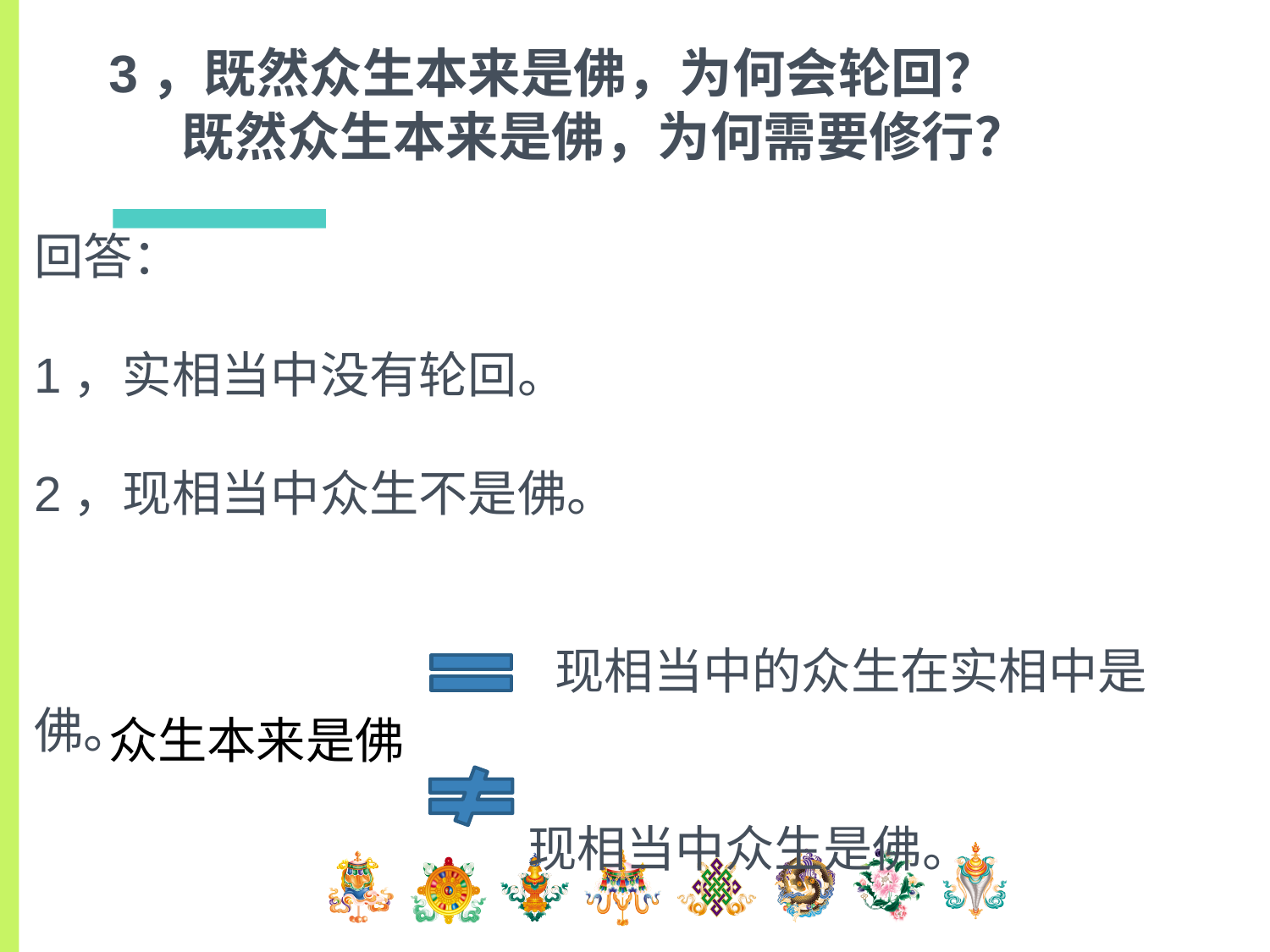

# 3，既然众生本来是佛，为何会轮回？ 既然众生本来是佛，为何需要修行？
回答：

1，实相当中没有轮回。

2，现相当中众生不是佛。

                                     现相当中的众生在实相中是佛。

                                   现相当中众生是佛。

众生本来是佛